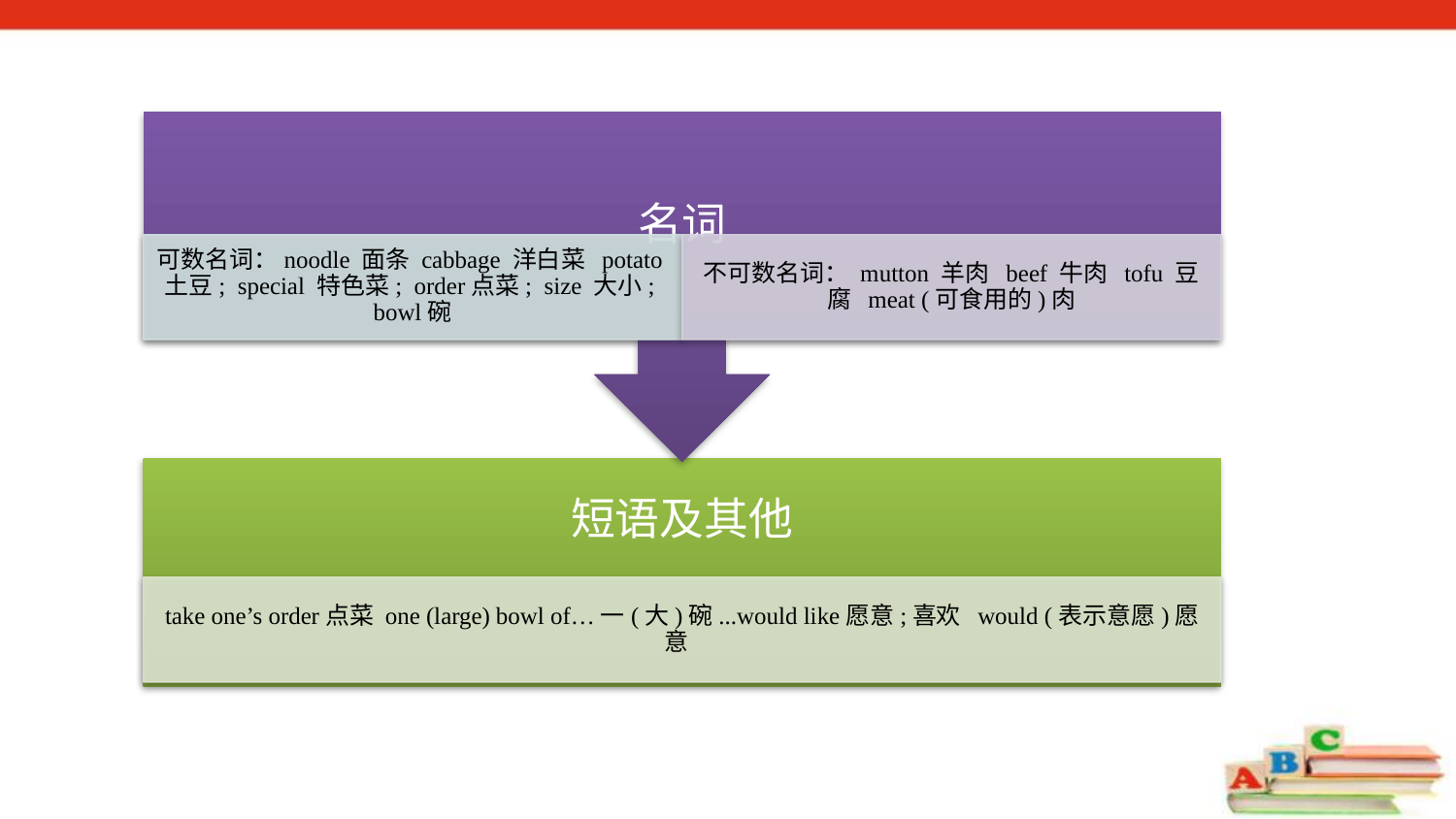

短语及其他
take one’s order点菜 one (large) bowl of…一(大)碗...would like愿意;喜欢  would (表示意愿)愿意
名词
可数名词：noodle 面条 cabbage 洋白菜  potato土豆;  special 特色菜;  order点菜;  size 大小;  bowl碗
不可数名词： mutton 羊肉  beef 牛肉  tofu 豆腐  meat (可食用的)肉